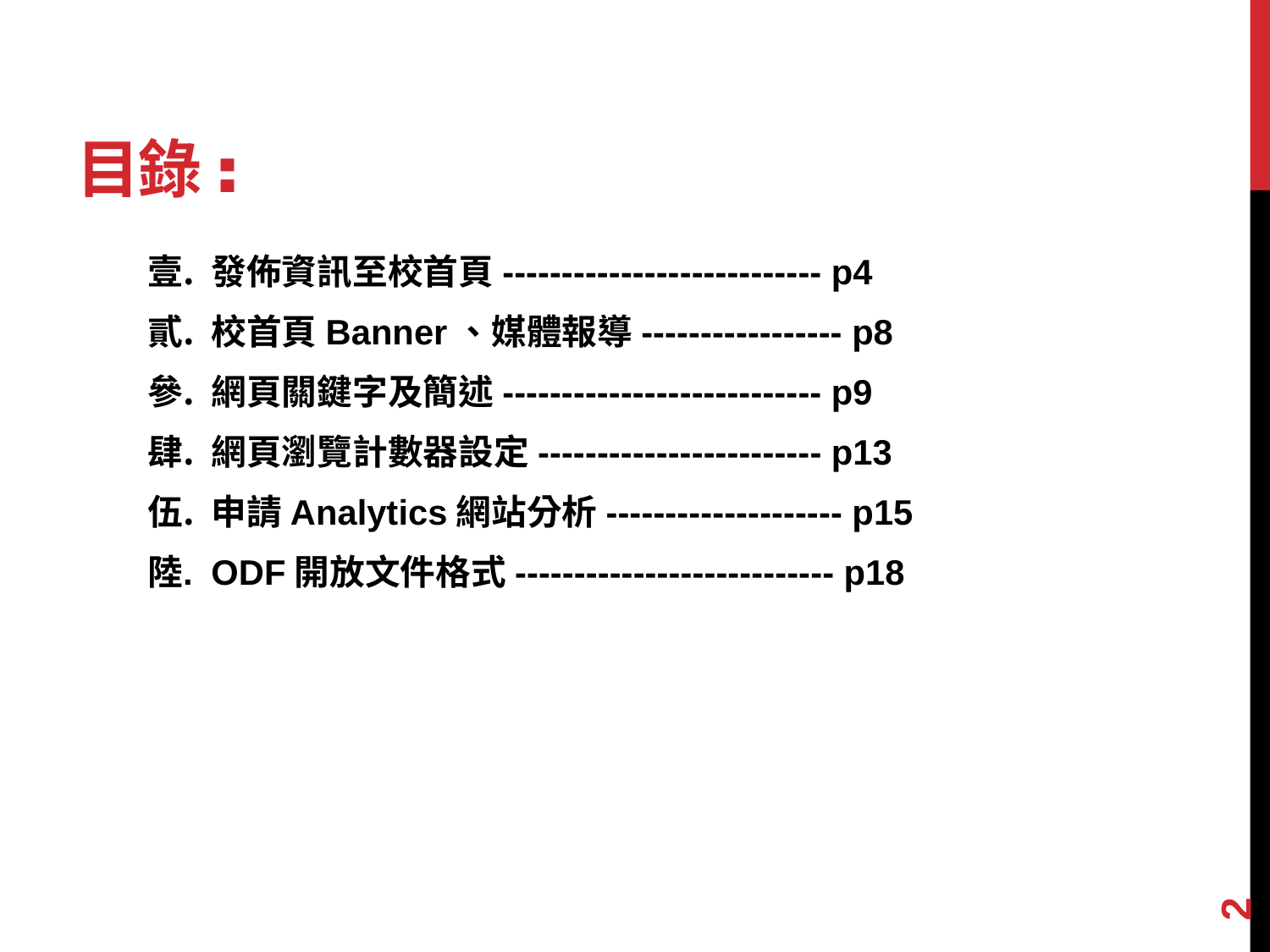

# 目錄:
發佈資訊至校首頁--------------------------- p4
校首頁Banner、媒體報導----------------- p8
網頁關鍵字及簡述--------------------------- p9
網頁瀏覽計數器設定------------------------ p13
申請Analytics網站分析-------------------- p15
ODF開放文件格式--------------------------- p18

2